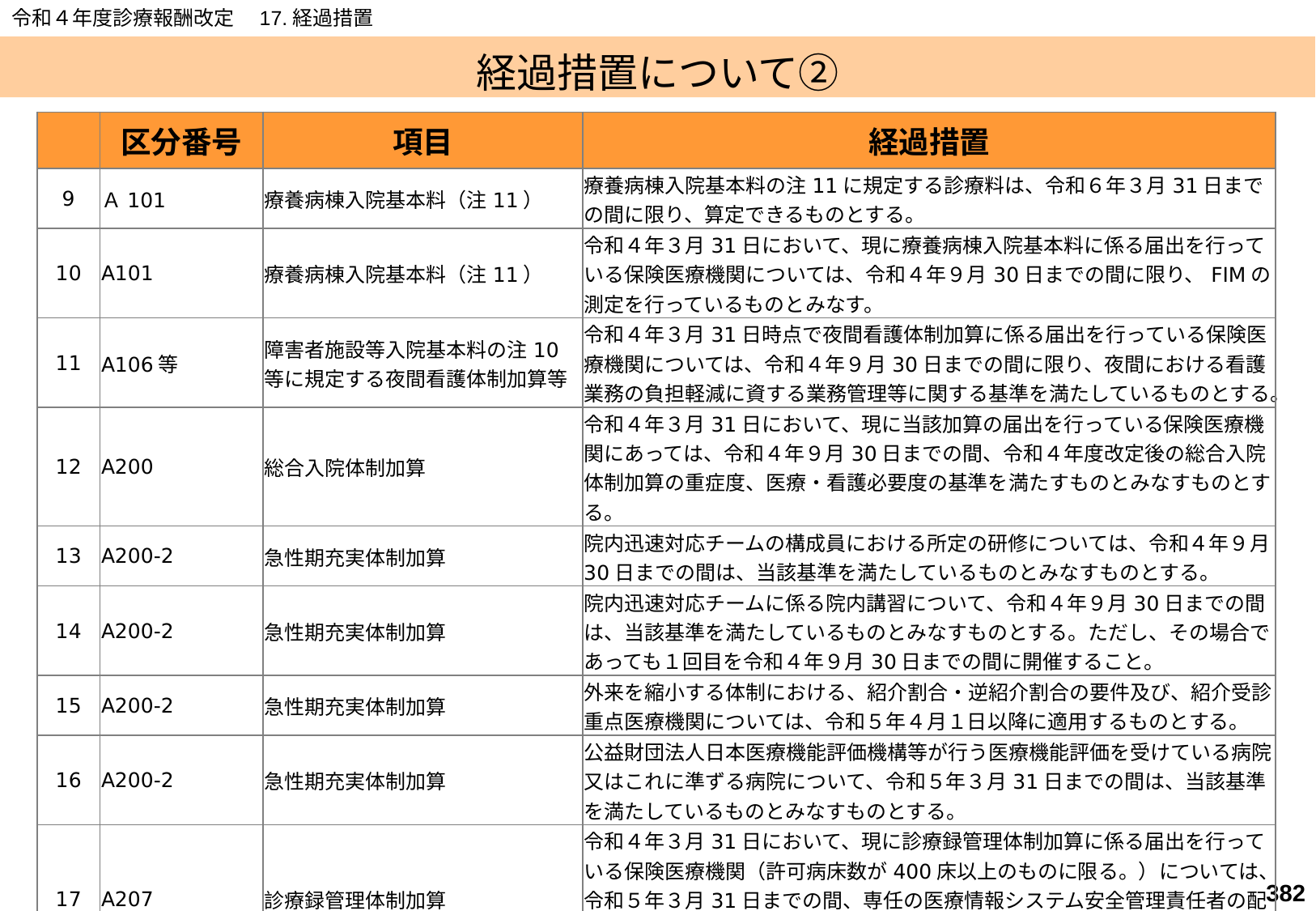

令和４年度診療報酬改定　17.経過措置
# 経過措置について②
|  | 区分番号 | 項目 | 経過措置 |
| --- | --- | --- | --- |
| 9 | Ａ101 | 療養病棟入院基本料（注11） | 療養病棟入院基本料の注11に規定する診療料は、令和６年３月31日までの間に限り、算定できるものとする。 |
| 10 | A101 | 療養病棟入院基本料（注11） | 令和４年３月31日において、現に療養病棟入院基本料に係る届出を行っている保険医療機関については、令和４年９月30日までの間に限り、FIMの測定を行っているものとみなす。 |
| 11 | A106等 | 障害者施設等入院基本料の注10等に規定する夜間看護体制加算等 | 令和４年３月31日時点で夜間看護体制加算に係る届出を行っている保険医療機関については、令和４年９月30日までの間に限り、夜間における看護業務の負担軽減に資する業務管理等に関する基準を満たしているものとする。 |
| 12 | A200 | 総合入院体制加算 | 令和４年３月31日において、現に当該加算の届出を行っている保険医療機関にあっては、令和４年９月30日までの間、令和４年度改定後の総合入院体制加算の重症度、医療・看護必要度の基準を満たすものとみなすものとする。 |
| 13 | A200-2 | 急性期充実体制加算 | 院内迅速対応チームの構成員における所定の研修については、令和４年９月30日までの間は、当該基準を満たしているものとみなすものとする。 |
| 14 | A200-2 | 急性期充実体制加算 | 院内迅速対応チームに係る院内講習について、令和４年９月30日までの間は、当該基準を満たしているものとみなすものとする。ただし、その場合であっても１回目を令和４年９月30日までの間に開催すること。 |
| 15 | A200-2 | 急性期充実体制加算 | 外来を縮小する体制における、紹介割合・逆紹介割合の要件及び、紹介受診重点医療機関については、令和５年４月１日以降に適用するものとする。 |
| 16 | A200-2 | 急性期充実体制加算 | 公益財団法人日本医療機能評価機構等が行う医療機能評価を受けている病院又はこれに準ずる病院について、令和５年３月31日までの間は、当該基準を満たしているものとみなすものとする。 |
| 17 | A207 | 診療録管理体制加算 | 令和４年３月31日において、現に診療録管理体制加算に係る届出を行っている保険医療機関（許可病床数が400床以上のものに限る。）については、令和５年３月31日までの間、専任の医療情報システム安全管理責任者の配置及び情報セキュリティに関する研修に係る要件を満たしているものとみなす。 |